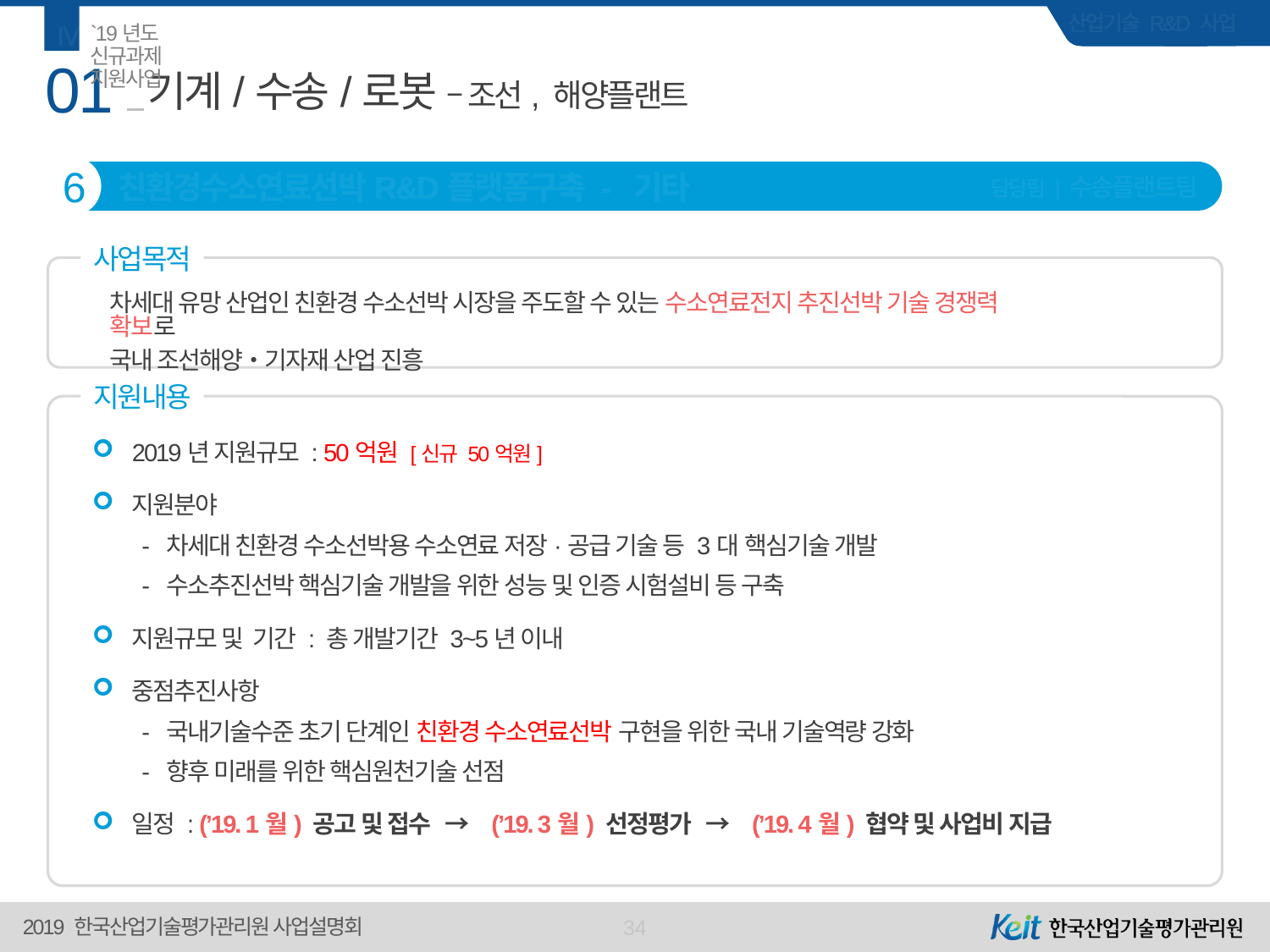

Ⅳ
`19년도 신규과제 지원사업
01
# 기계/수송/로봇 – 조선, 해양플랜트
6
친환경수소연료선박R&D플랫폼구축 -  기타
담당팀 | 수송플랜트팀
사업목적

차세대 유망 산업인 친환경 수소선박 시장을 주도할 수 있는 수소연료전지 추진선박 기술 경쟁력 확보로
국내 조선해양・기자재 산업 진흥
지원내용

2019년 지원규모 : 50억원 [신규 50억원]

지원분야
-  차세대 친환경 수소선박용 수소연료 저장·공급 기술 등 3대 핵심기술 개발
-  수소추진선박 핵심기술 개발을 위한 성능 및 인증 시험설비 등 구축

지원규모 및  기간 : 총 개발기간 3~5년 이내

중점추진사항
-  국내기술수준 초기 단계인 친환경 수소연료선박 구현을 위한 국내 기술역량 강화
-  향후 미래를 위한 핵심원천기술 선점

일정 : (’19. 1월) 공고 및 접수   →   (’19. 3월) 선정평가   →   (’19. 4월) 협약 및 사업비 지급
34